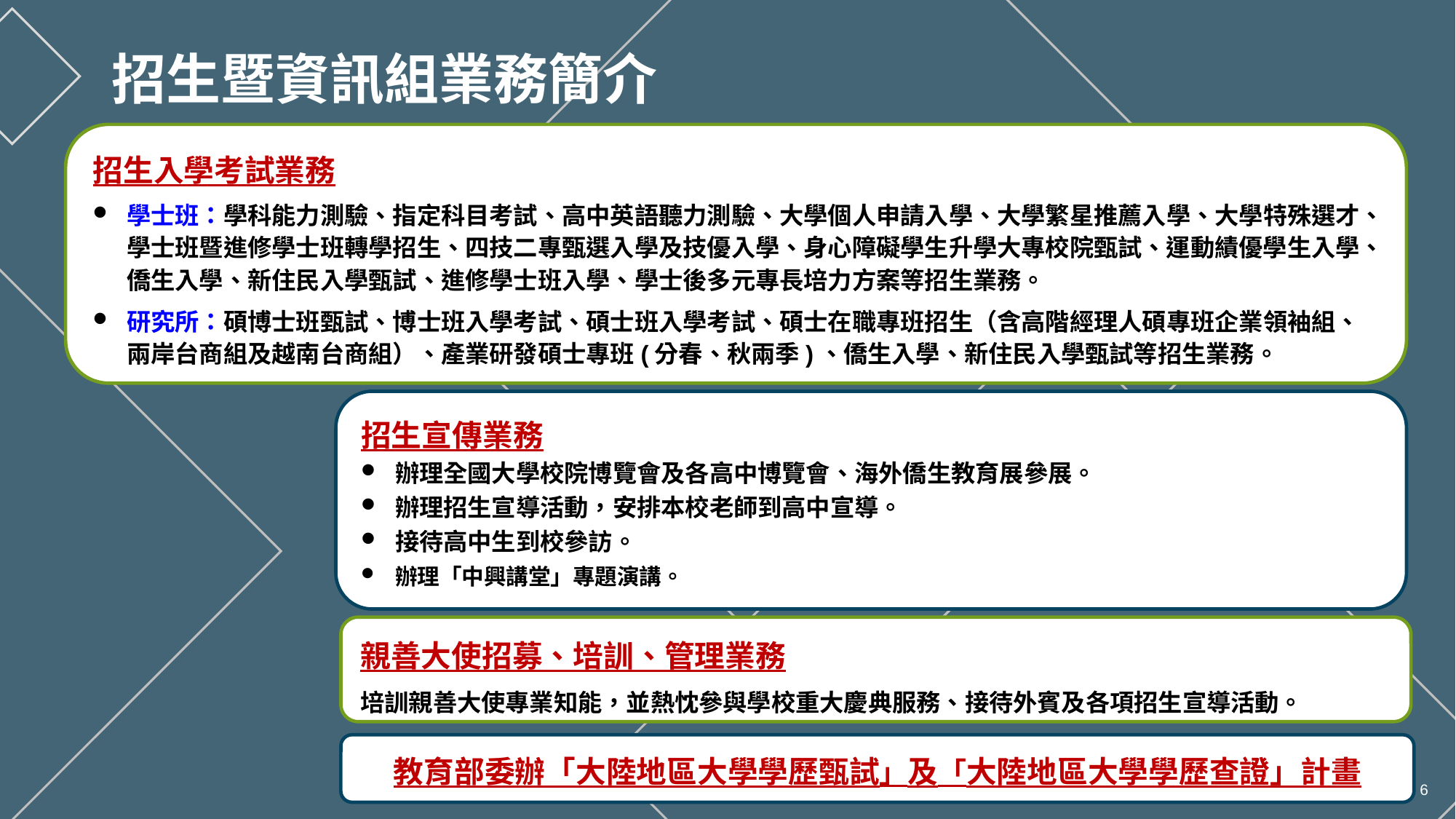

招生暨資訊組業務簡介
招生入學考試業務
學士班：學科能力測驗、指定科目考試、高中英語聽力測驗、大學個人申請入學、大學繁星推薦入學、大學特殊選才、學士班暨進修學士班轉學招生、四技二專甄選入學及技優入學、身心障礙學生升學大專校院甄試、運動績優學生入學、僑生入學、新住民入學甄試、進修學士班入學、學士後多元專長培力方案等招生業務。
研究所：碩博士班甄試、博士班入學考試、碩士班入學考試、碩士在職專班招生（含高階經理人碩專班企業領袖組、兩岸台商組及越南台商組）、產業研發碩士專班(分春、秋兩季)、僑生入學、新住民入學甄試等招生業務。
招生宣傳業務
辦理全國大學校院博覽會及各高中博覽會、海外僑生教育展參展。
辦理招生宣導活動，安排本校老師到高中宣導。
接待高中生到校參訪。
辦理「中興講堂」專題演講。
親善大使招募、培訓、管理業務
培訓親善大使專業知能，並熱忱參與學校重大慶典服務、接待外賓及各項招生宣導活動。
教育部委辦「大陸地區大學學歷甄試」及「大陸地區大學學歷查證」計畫
6